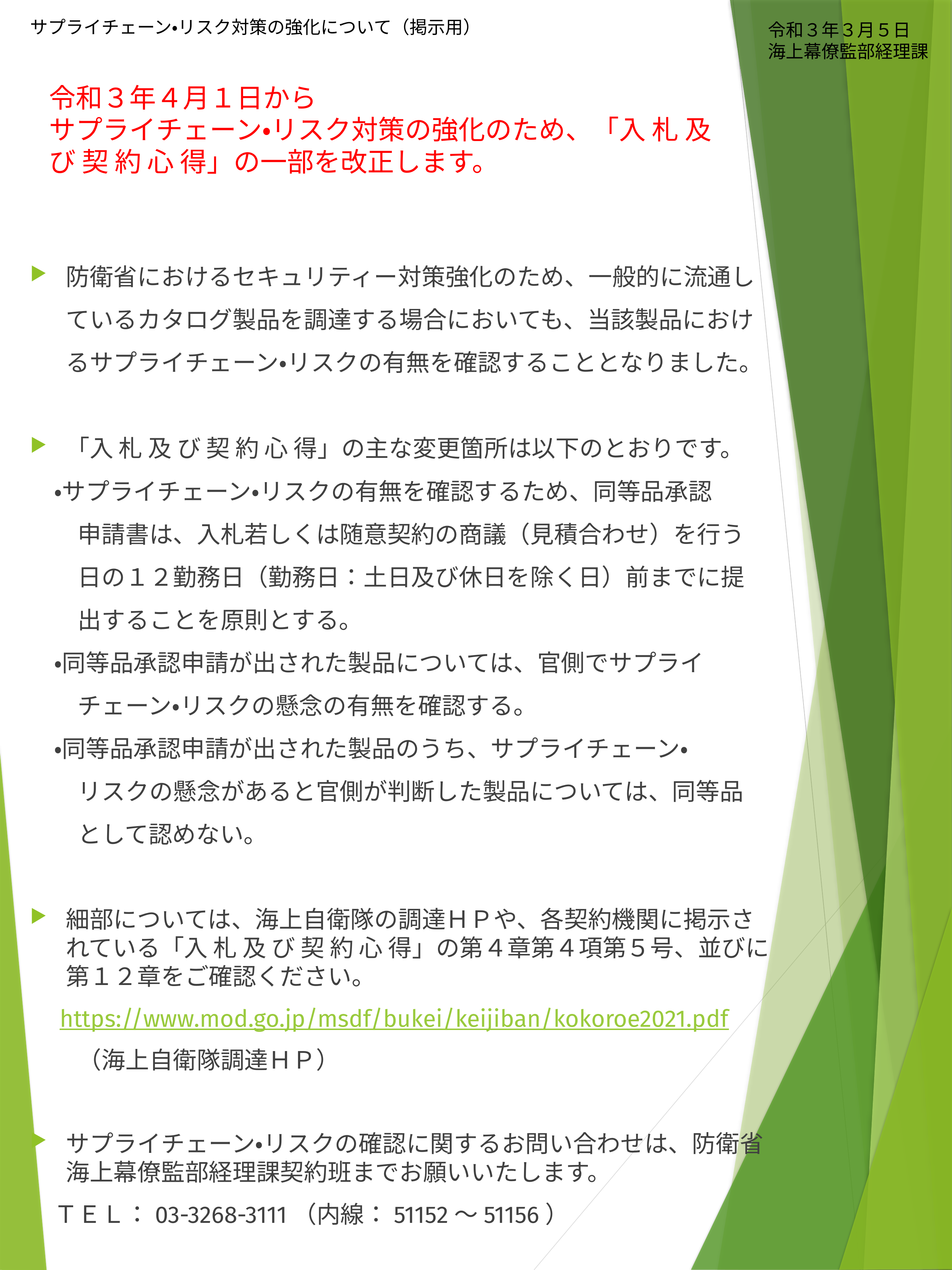

サプライチェーン・リスク対策の強化について（掲示用）
令和３年３月５日
海上幕僚監部経理課
# 令和３年４月１日から サプライチェーン・リスク対策の強化のため、「入 札 及 び 契 約 心 得」の一部を改正します。
防衛省におけるセキュリティー対策強化のため、一般的に流通しているカタログ製品を調達する場合においても、当該製品におけるサプライチェーン・リスクの有無を確認することとなりました。

「入 札 及 び 契 約 心 得」の主な変更箇所は以下のとおりです。
　・サプライチェーン・リスクの有無を確認するため、同等品承認
　　申請書は、入札若しくは随意契約の商議（見積合わせ）を行う
　　日の１２勤務日（勤務日：土日及び休日を除く日）前までに提
　　出することを原則とする。
　・同等品承認申請が出された製品については、官側でサプライ
　　チェーン・リスクの懸念の有無を確認する。
　・同等品承認申請が出された製品のうち、サプライチェーン・
　　リスクの懸念があると官側が判断した製品については、同等品
　　として認めない。

細部については、海上自衛隊の調達ＨＰや、各契約機関に掲示されている「入 札 及 び 契 約 心 得」の第４章第４項第５号、並びに第１２章をご確認ください。
　https://www.mod.go.jp/msdf/bukei/keijiban/kokoroe2021.pdf
　　（海上自衛隊調達ＨＰ）

サプライチェーン・リスクの確認に関するお問い合わせは、防衛省海上幕僚監部経理課契約班までお願いいたします。
　ＴＥＬ：03-3268-3111（内線：51152～51156）